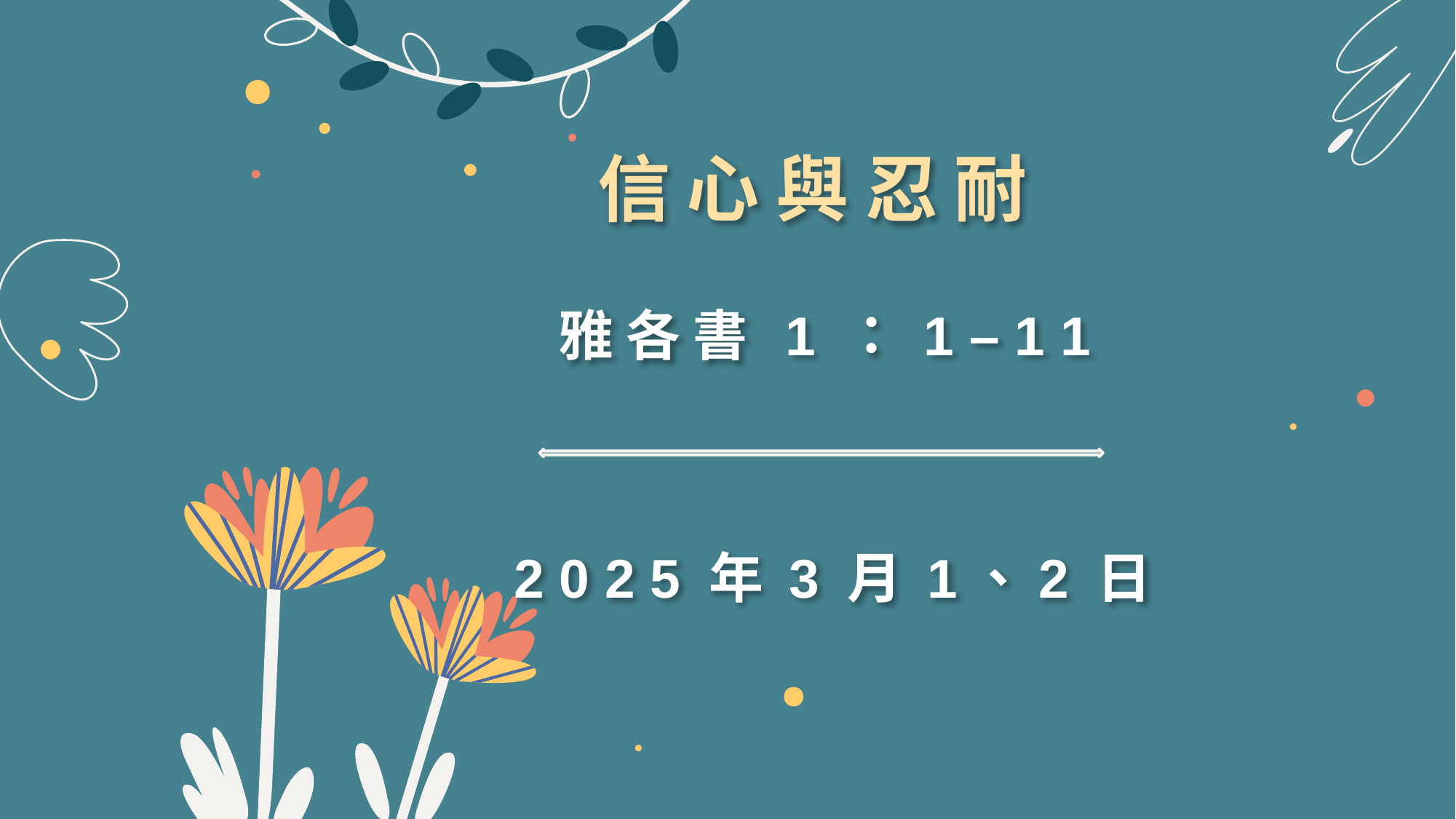

信 心 與 忍 耐

	雅 各 書  1 ： 1 – 1 1

	 2 0 2 5 年 3 月 1、2 日